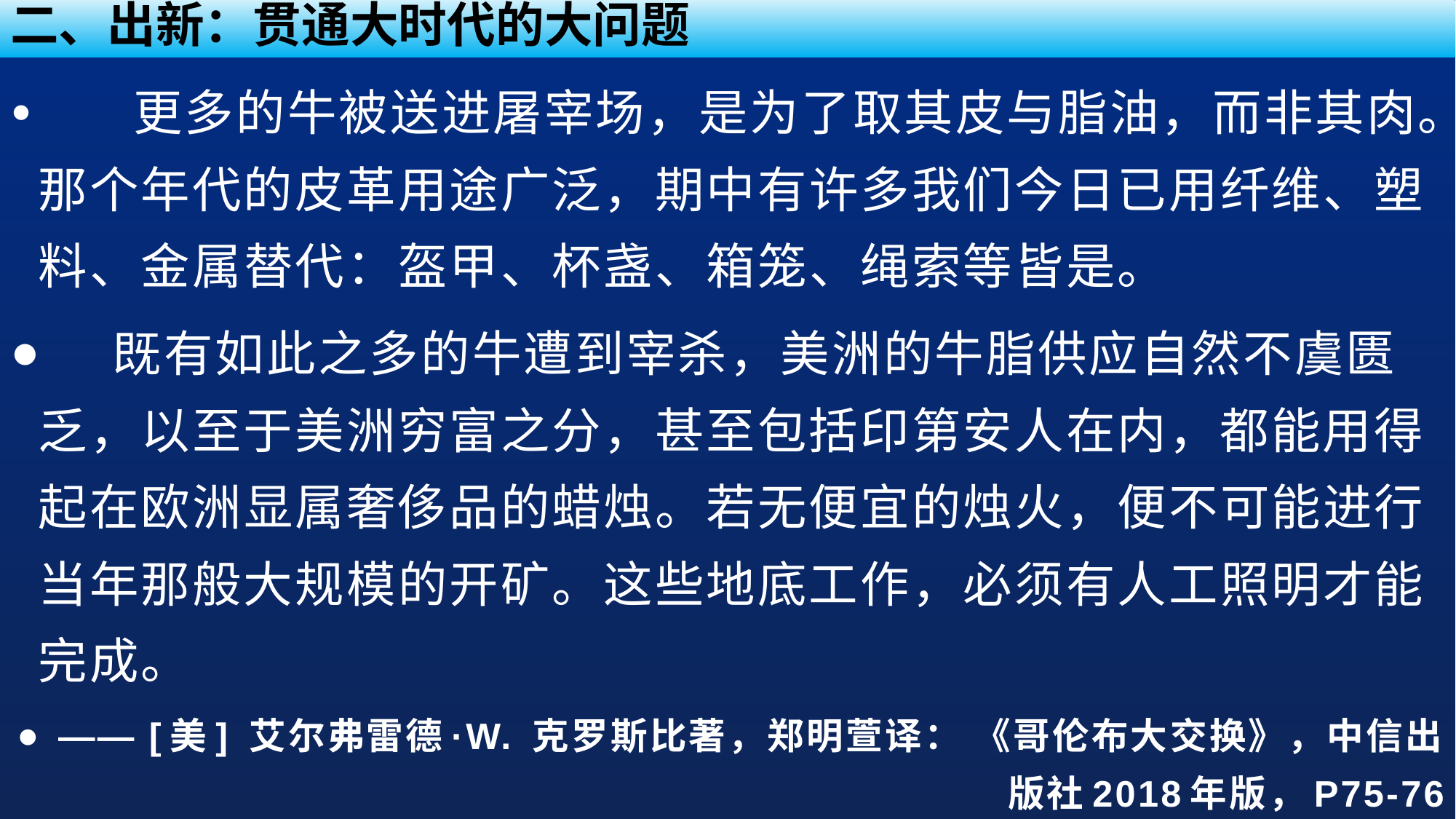

二、出新：贯通大时代的大问题
         更多的牛被送进屠宰场，是为了取其皮与脂油，而非其肉。那个年代的皮革用途广泛，期中有许多我们今日已用纤维、塑料、金属替代：盔甲、杯盏、箱笼、绳索等皆是。
     既有如此之多的牛遭到宰杀，美洲的牛脂供应自然不虞匮乏，以至于美洲穷富之分，甚至包括印第安人在内，都能用得起在欧洲显属奢侈品的蜡烛。若无便宜的烛火，便不可能进行当年那般大规模的开矿。这些地底工作，必须有人工照明才能完成。
—— [美] 艾尔弗雷德·W. 克罗斯比著，郑明萱译： 《哥伦布大交换》，中信出版社2018年版，P75-76